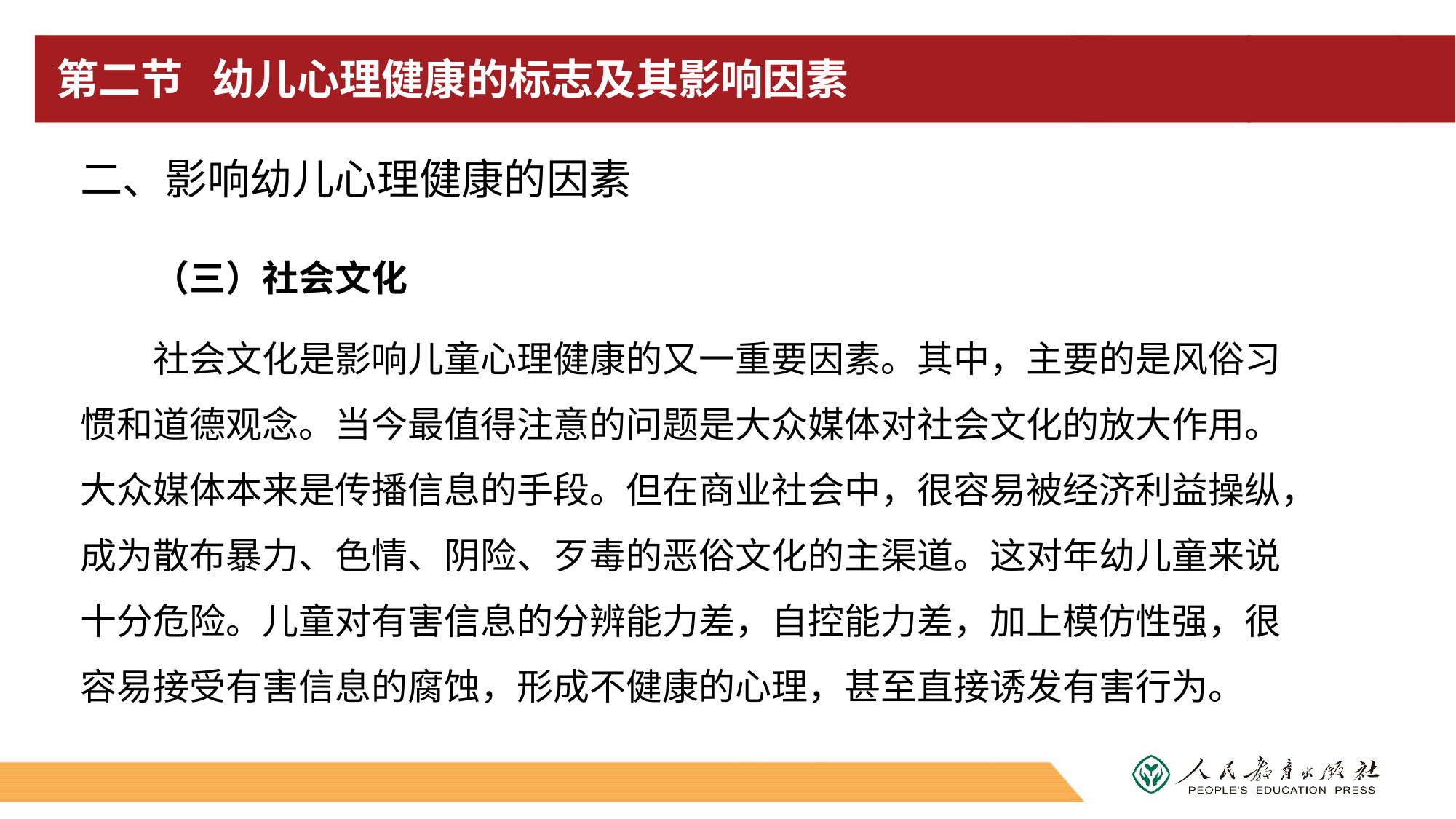

# 第二节   幼儿心理健康的标志及其影响因素
二、影响幼儿心理健康的因素
（三）社会文化
社会文化是影响儿童心理健康的又一重要因素。其中，主要的是风俗习惯和道德观念。当今最值得注意的问题是大众媒体对社会文化的放大作用。大众媒体本来是传播信息的手段。但在商业社会中，很容易被经济利益操纵，成为散布暴力、色情、阴险、歹毒的恶俗文化的主渠道。这对年幼儿童来说十分危险。儿童对有害信息的分辨能力差，自控能力差，加上模仿性强，很容易接受有害信息的腐蚀，形成不健康的心理，甚至直接诱发有害行为。